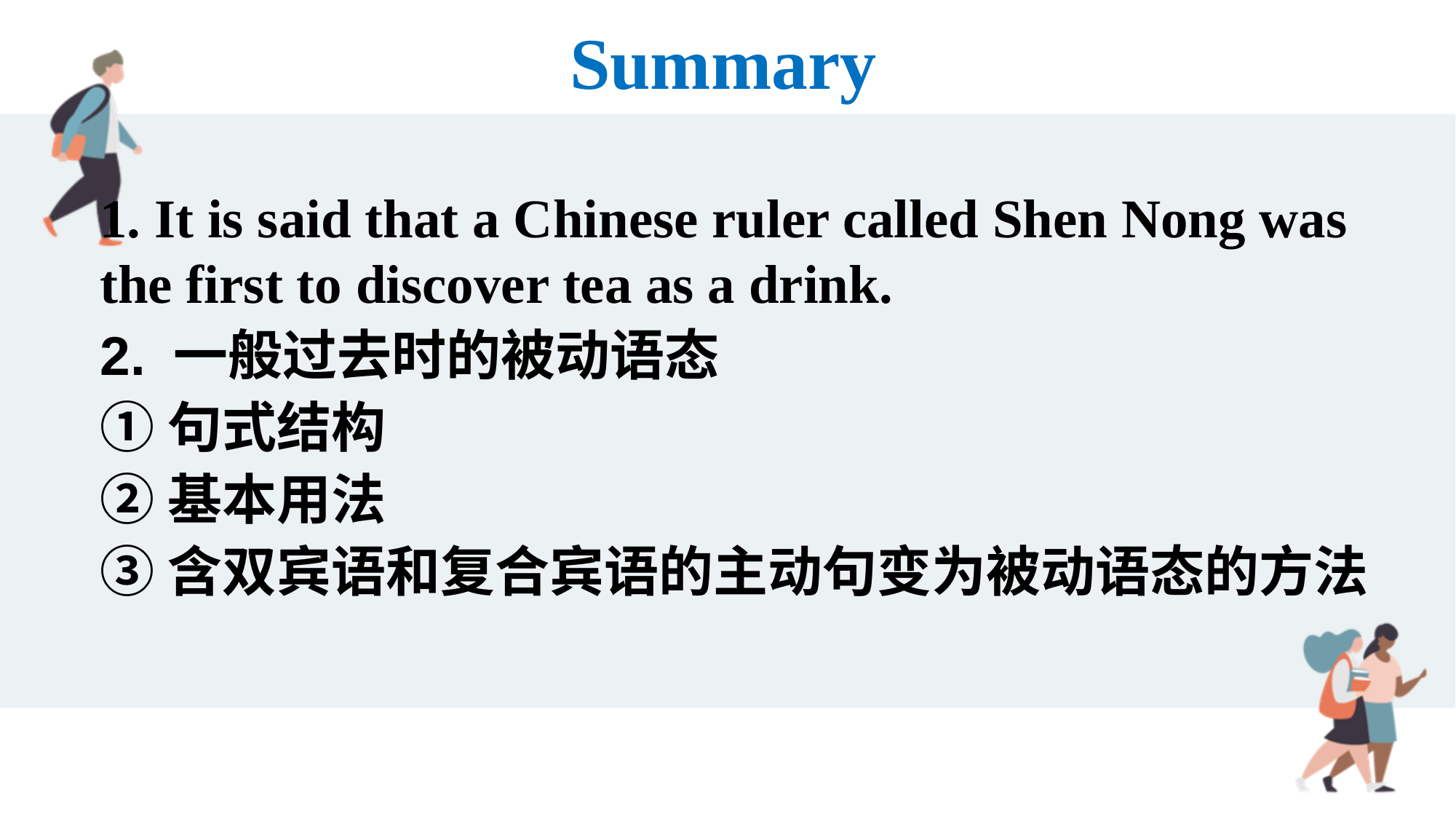

Summary
1. It is said that a Chinese ruler called Shen Nong was the first to discover tea as a drink.
2. 一般过去时的被动语态
①句式结构
②基本用法
③含双宾语和复合宾语的主动句变为被动语态的方法